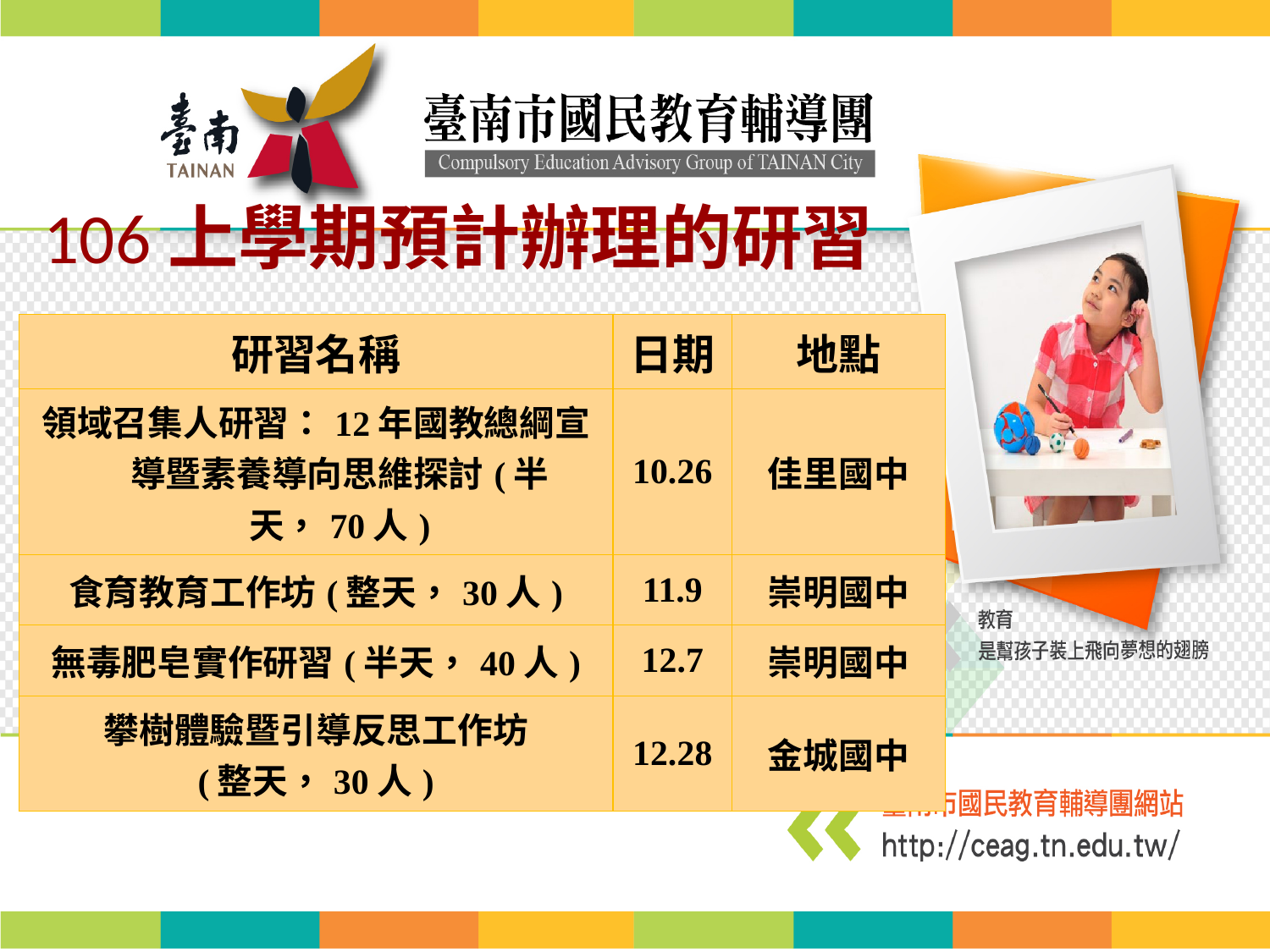

# 106上學期預計辦理的研習
| 研習名稱 | 日期 | 地點 |
| --- | --- | --- |
| 領域召集人研習：12年國教總綱宣導暨素養導向思維探討(半天，70人) | 10.26 | 佳里國中 |
| 食育教育工作坊(整天，30人) | 11.9 | 崇明國中 |
| 無毒肥皂實作研習(半天，40人) | 12.7 | 崇明國中 |
| 攀樹體驗暨引導反思工作坊 (整天，30人) | 12.28 | 金城國中 |